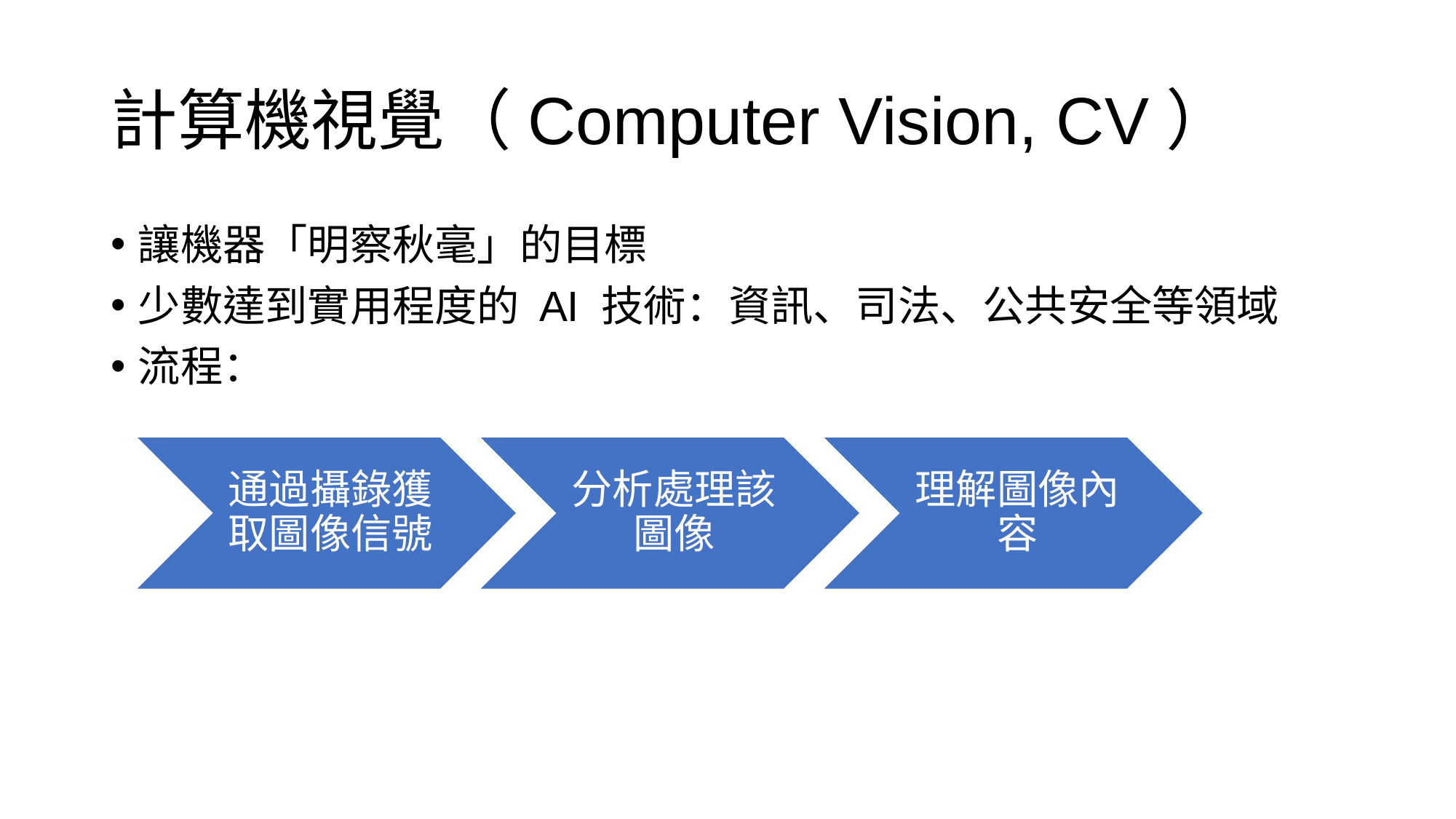

# 計算機視覺（Computer Vision, CV）
讓機器「明察秋毫」的目標
少數達到實用程度的 AI 技術：資訊、司法、公共安全等領域
流程：
通過攝錄獲取圖像信號
分析處理該圖像
理解圖像內容